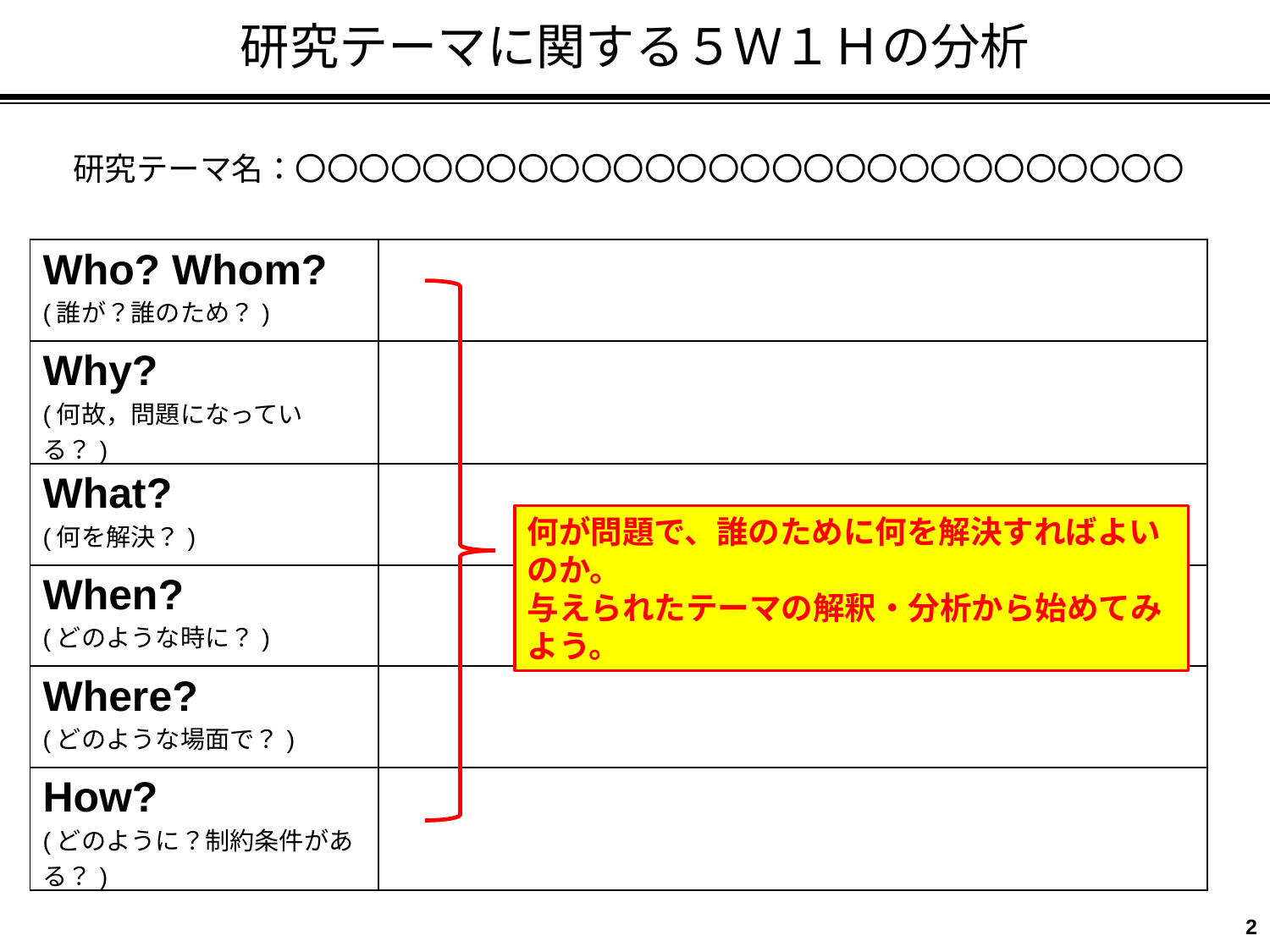

# 研究テーマに関する５Ｗ１Ｈの分析
研究テーマ名：〇〇〇〇〇〇〇〇〇〇〇〇〇〇〇〇〇〇〇〇〇〇〇〇〇〇〇〇
| Who? Whom? (誰が？誰のため？) |  |
| --- | --- |
| Why? (何故，問題になっている？) |  |
| What? (何を解決？) |  |
| When? (どのような時に？) |  |
| Where? (どのような場面で？) |  |
| How? (どのように？制約条件がある？) |  |

何が問題で、誰のために何を解決すればよいのか。
与えられたテーマの解釈・分析から始めてみよう。
2